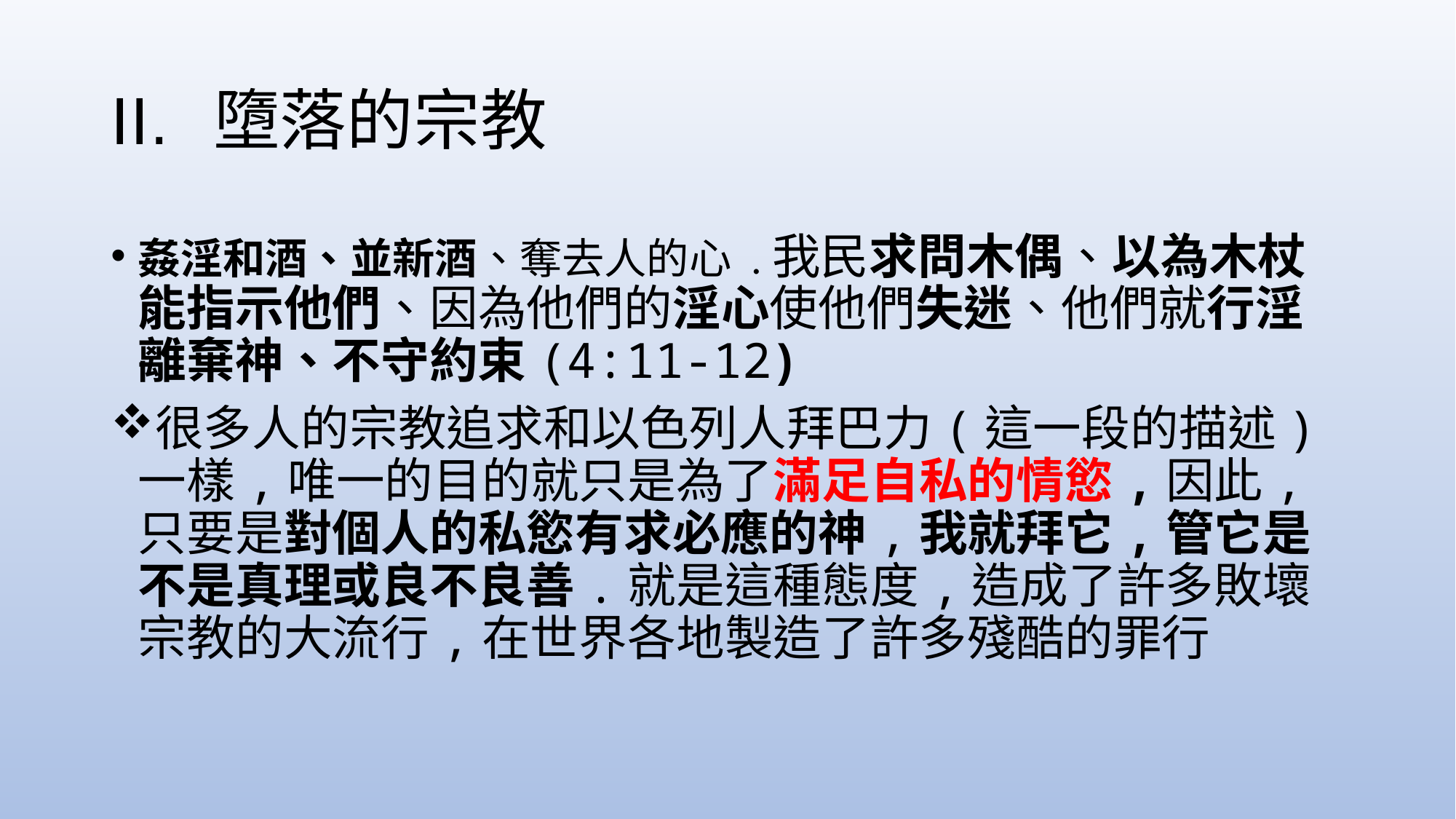

# 墮落的宗教
姦淫和酒、並新酒、奪去人的心 .我民求問木偶、以為木杖能指示他們、因為他們的淫心使他們失迷、他們就行淫離棄神、不守約束(4:11-12)
很多人的宗教追求和以色列人拜巴力(這一段的描述)一樣,唯一的目的就只是為了滿足自私的情慾,因此,只要是對個人的私慾有求必應的神,我就拜它,管它是不是真理或良不良善.就是這種態度,造成了許多敗壞宗教的大流行,在世界各地製造了許多殘酷的罪行